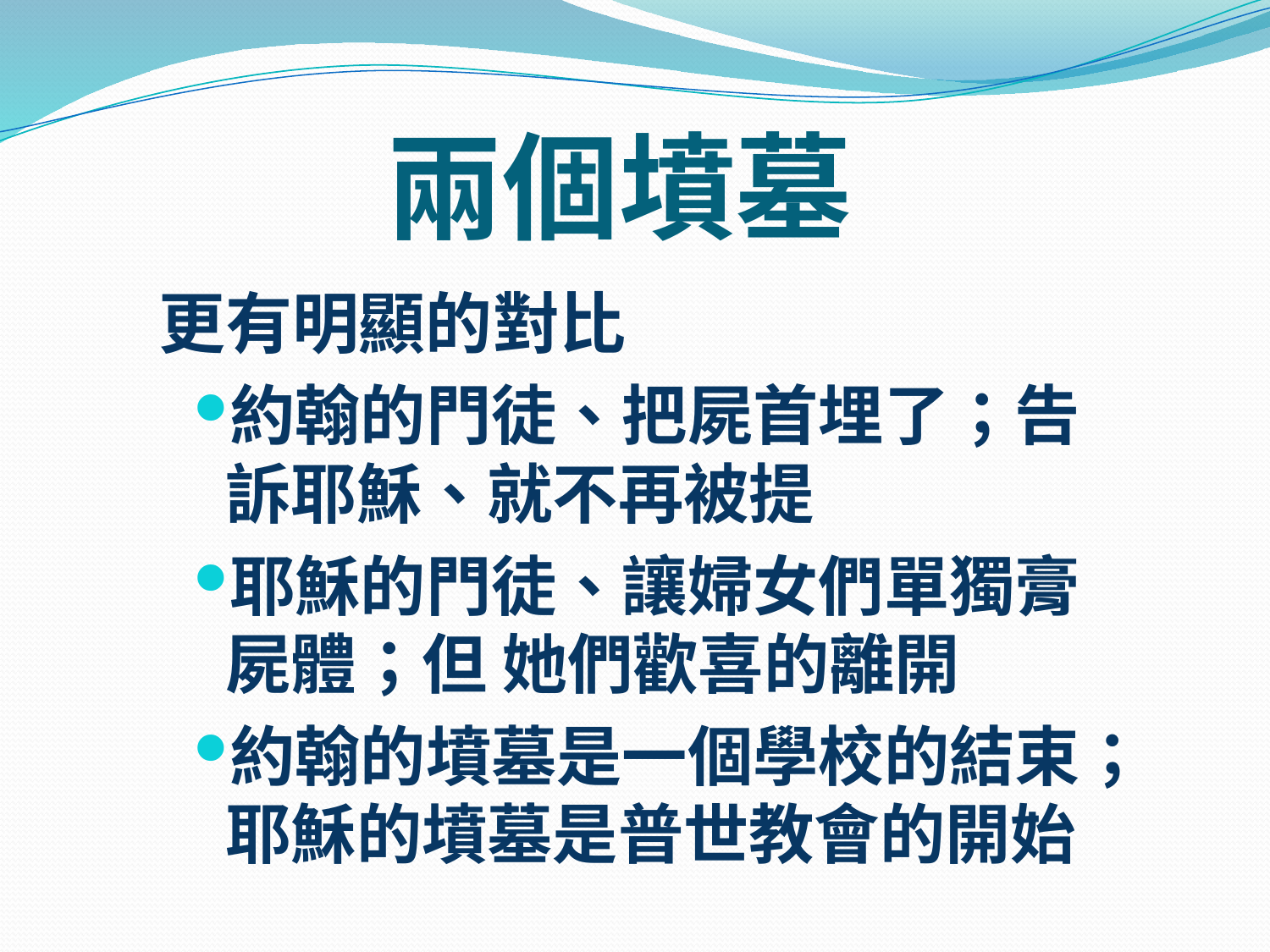

# 兩個墳墓
更有明顯的對比
約翰的門徒、把屍首埋了；告訴耶穌、就不再被提
耶穌的門徒、讓婦女們單獨膏屍體；但 她們歡喜的離開
約翰的墳墓是一個學校的結束；耶穌的墳墓是普世教會的開始